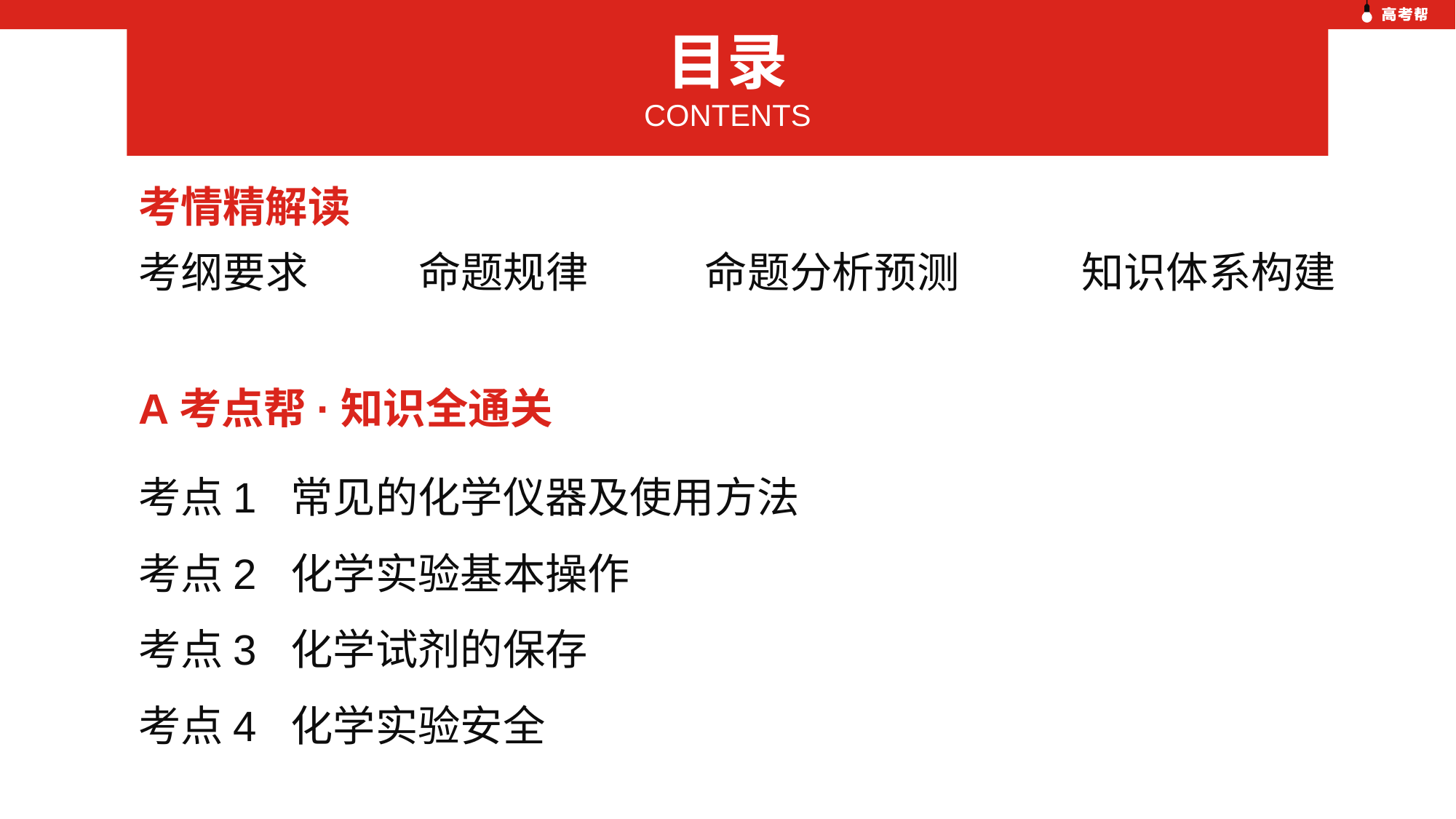

目录
CONTENTS
考情精解读
考纲要求
命题规律
命题分析预测
知识体系构建
A考点帮·知识全通关
考点1  常见的化学仪器及使用方法
考点2  化学实验基本操作
考点3  化学试剂的保存
考点4  化学实验安全